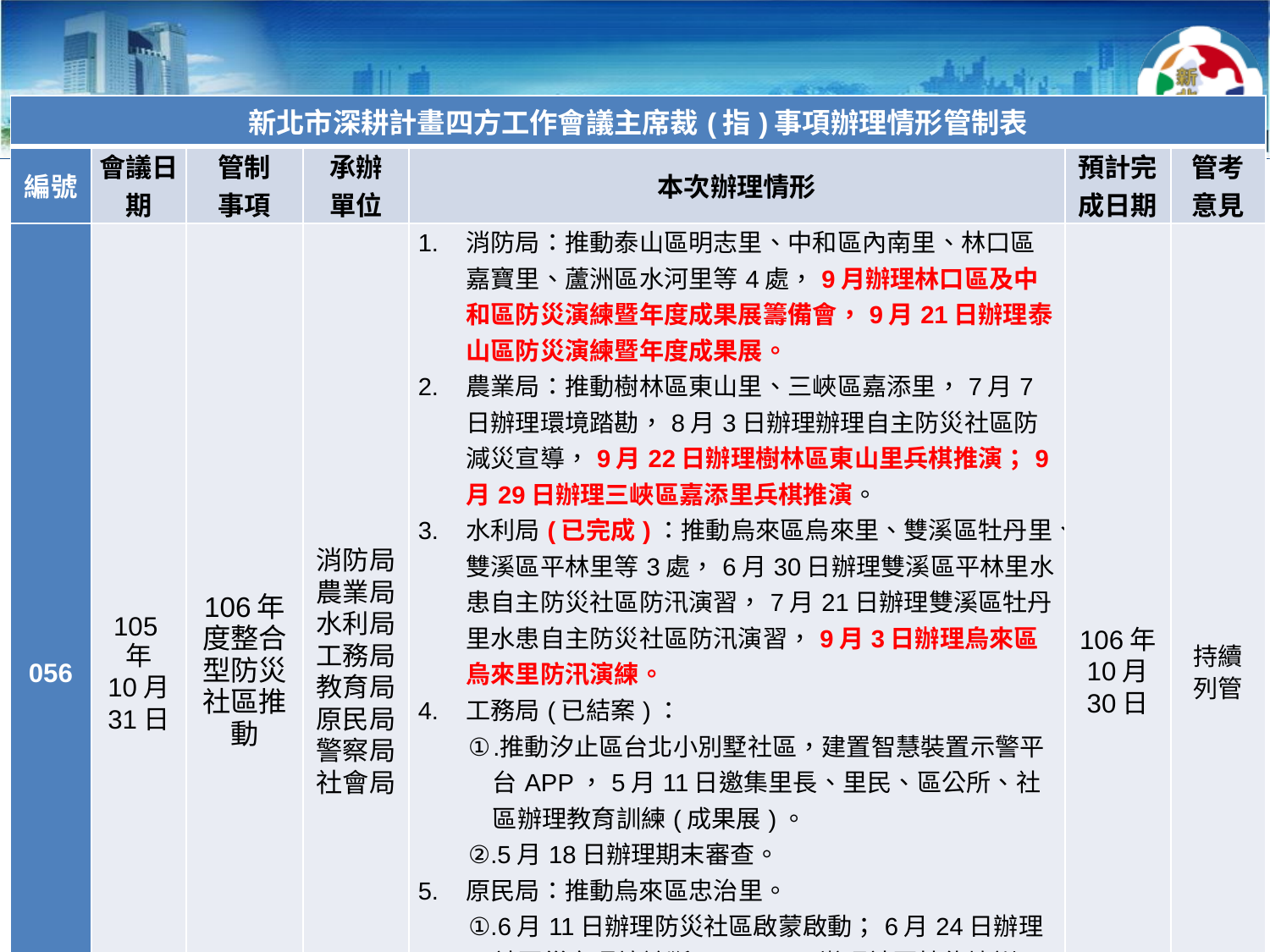

| 新北市深耕計畫四方工作會議主席裁(指)事項辦理情形管制表 |  |  |  |  |  |  |
| --- | --- | --- | --- | --- | --- | --- |
| 編號 | 會議日期 | 管制 事項 | 承辦 單位 | 本次辦理情形 | 預計完成日期 | 管考 意見 |
| 056 | 105年 10月 31日 | 106年度整合型防災社區推動 | 消防局 農業局 水利局 工務局 教育局 原民局 警察局 社會局 | 消防局：推動泰山區明志里、中和區內南里、林口區嘉寶里、蘆洲區水河里等4處，9月辦理林口區及中和區防災演練暨年度成果展籌備會，9月21日辦理泰山區防災演練暨年度成果展。 農業局：推動樹林區東山里、三峽區嘉添里，7月7日辦理環境踏勘，8月3日辦理辦理自主防災社區防減災宣導，9月22日辦理樹林區東山里兵棋推演；9月29日辦理三峽區嘉添里兵棋推演。 水利局(已完成)：推動烏來區烏來里、雙溪區牡丹里、雙溪區平林里等3處，6月30日辦理雙溪區平林里水患自主防災社區防汛演習，7月21日辦理雙溪區牡丹里水患自主防災社區防汛演習，9月3日辦理烏來區烏來里防汛演練。 工務局(已結案)： 推動汐止區台北小別墅社區，建置智慧裝置示警平台APP，5月11日邀集里長、里民、區公所、社區辦理教育訓練(成果展)。 5月18日辦理期末審查。 原民局：推動烏來區忠治里。 6月11日辦理防災社區啟蒙啟動；6月24日辦理社區災害環境診斷；7月9日辦理社區技能培訓。 8月6日辦理防救災組織建立與防災計畫研擬。 9月7日進行防災演練預演，9月9日正式演練，9月16日辦理外縣市參訪，9月25日辦理專業防災人才培訓。 | 106年 10月 30日 | 持續 列管 |
5